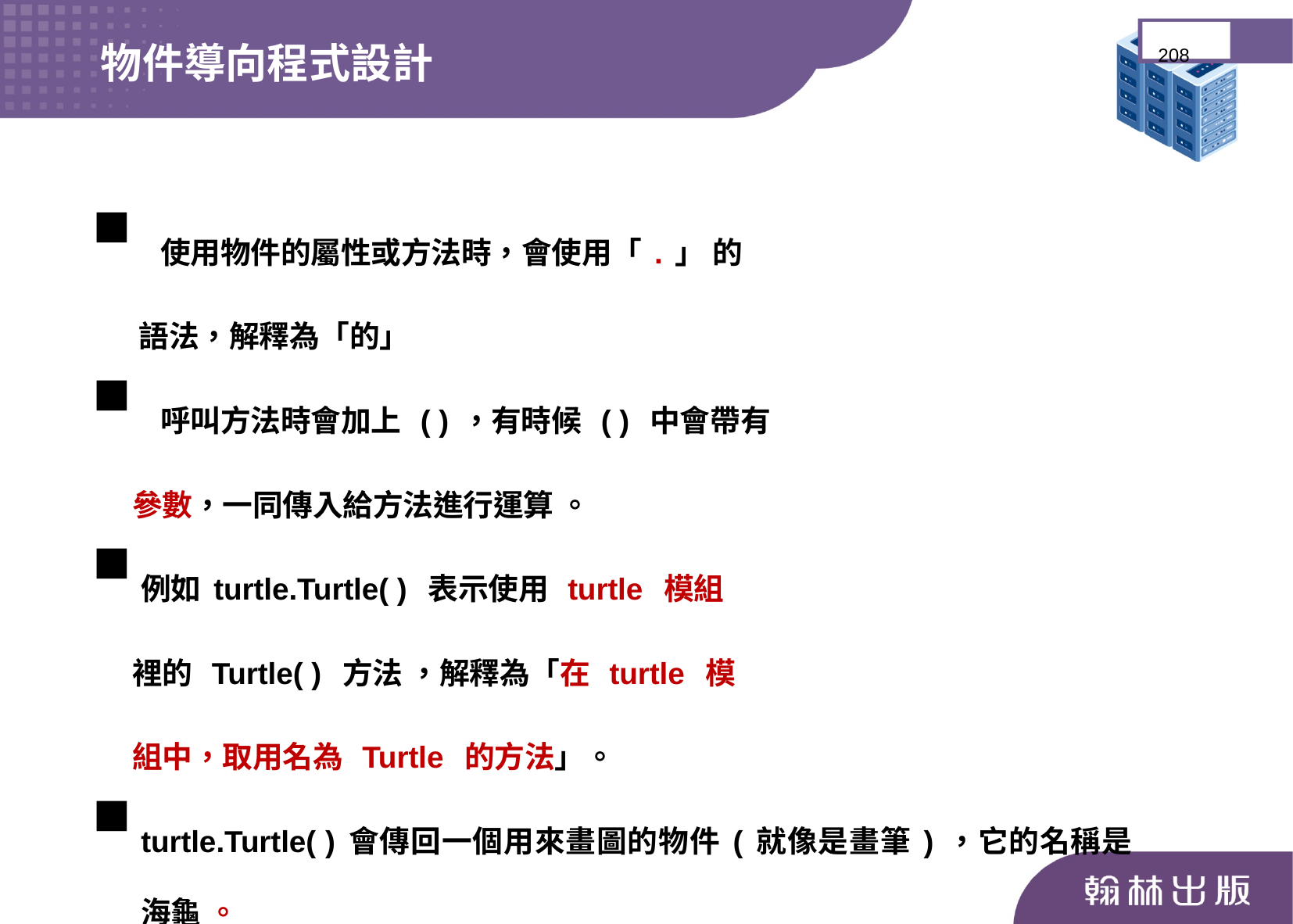

物件導向程式設計
208
 使用物件的屬性或方法時，會使用「.」 的
     語法，解釋為「的」
 呼叫方法時會加上 ( )，有時候 ( ) 中會帶有
    參數，一同傳入給方法進行運算 。
例如turtle.Turtle( ) 表示使用 turtle 模組
    裡的 Turtle( ) 方法 ，解釋為「在 turtle 模
    組中，取用名為 Turtle 的方法」。
turtle.Turtle( )會傳回一個用來畫圖的物件(就像是畫筆)，它的名稱是海龜 。